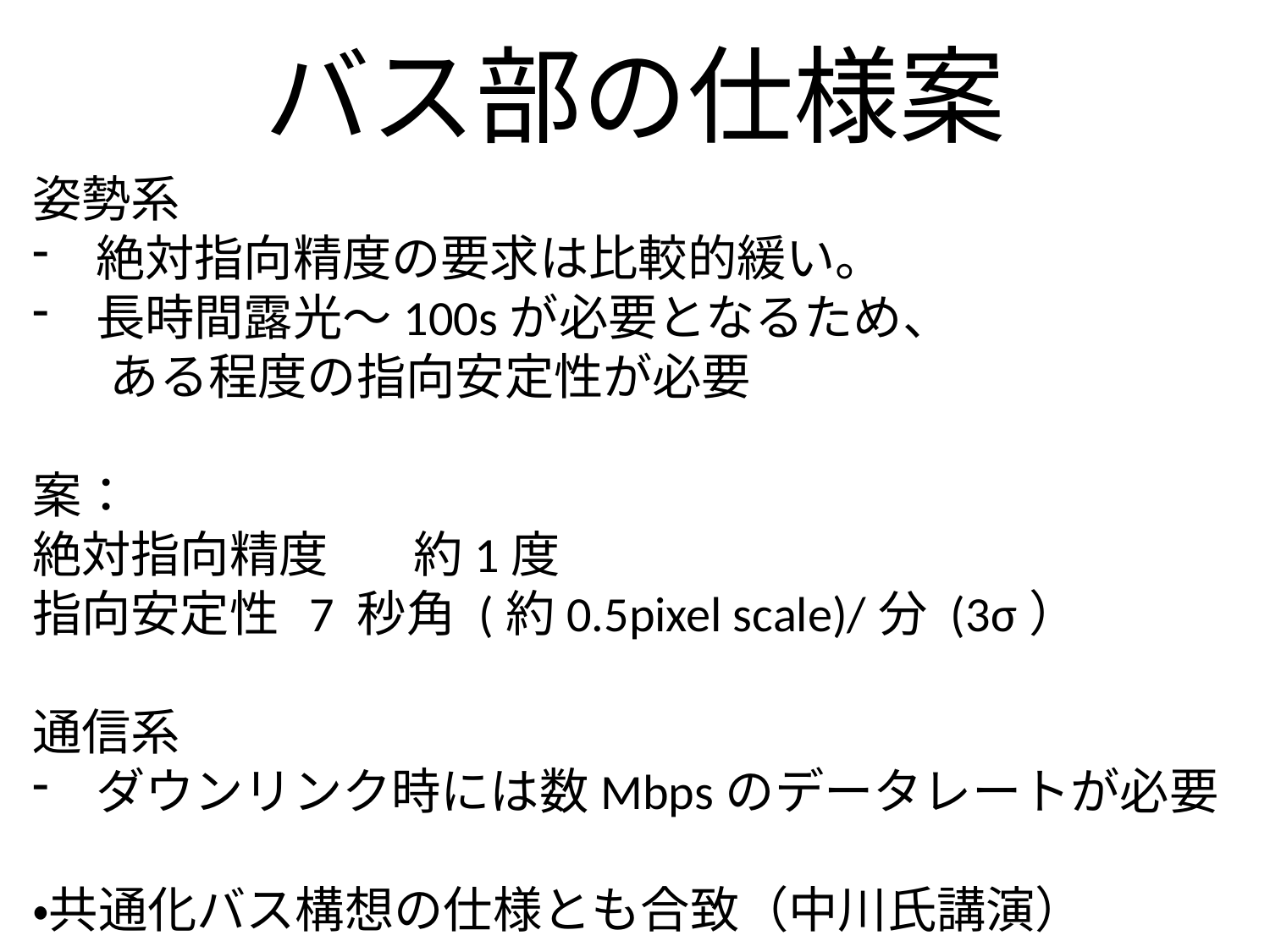

# バス部の仕様案
姿勢系
絶対指向精度の要求は比較的緩い。
長時間露光〜100sが必要となるため、
      ある程度の指向安定性が必要

案：
絶対指向精度	約1度
指向安定性	 7 秒角 (約0.5pixel scale)/分 (3σ）

通信系
ダウンリンク時には数Mbpsのデータレートが必要

・共通化バス構想の仕様とも合致（中川氏講演）